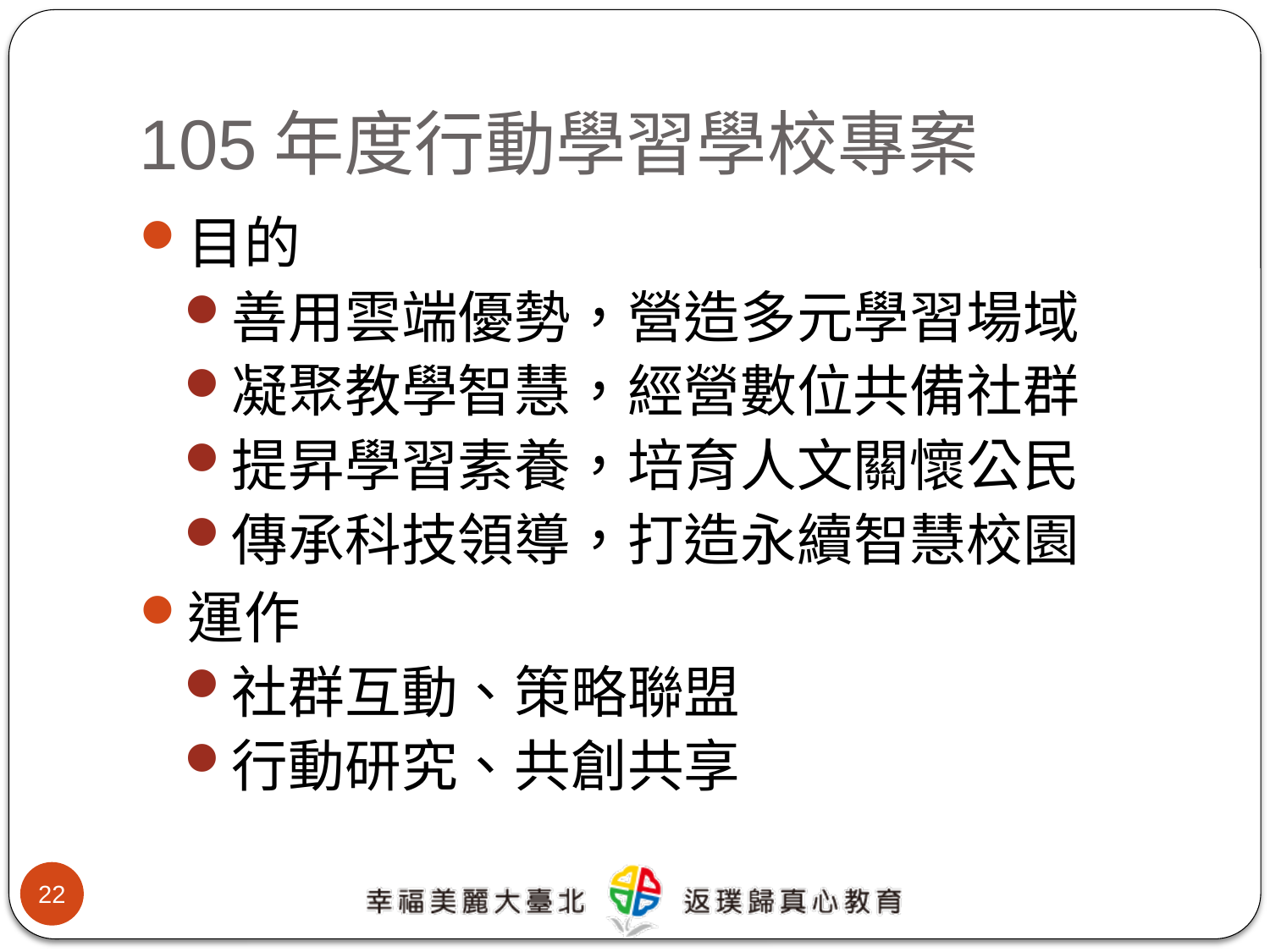

# 105年度行動學習學校專案
目的
善用雲端優勢，營造多元學習場域
凝聚教學智慧，經營數位共備社群
提昇學習素養，培育人文關懷公民
傳承科技領導，打造永續智慧校園
運作
社群互動、策略聯盟
行動研究、共創共享

22